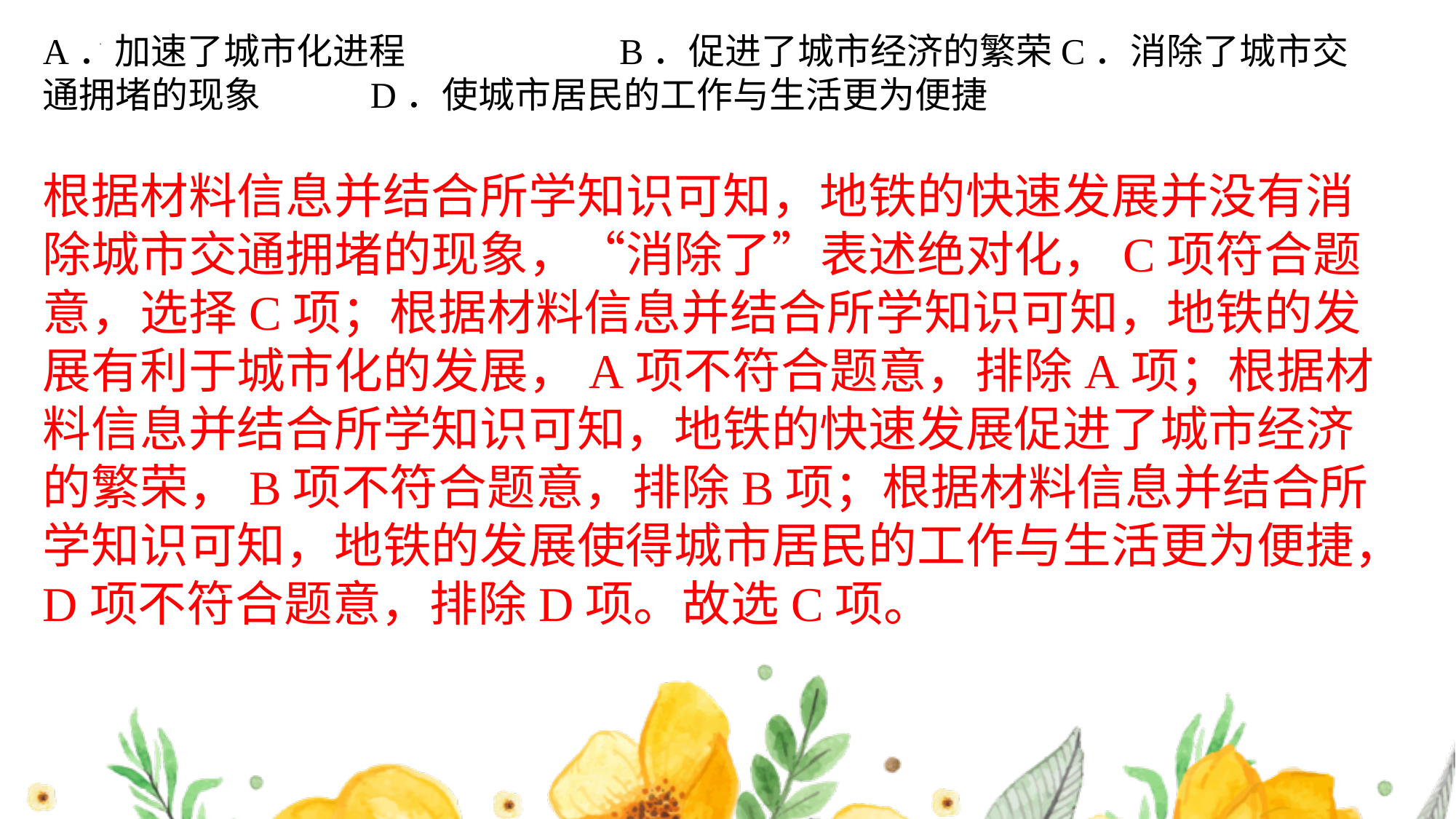

A．加速了城市化进程	                B．促进了城市经济的繁荣C．消除了城市交通拥堵的现象	D．使城市居民的工作与生活更为便捷

根据材料信息并结合所学知识可知，地铁的快速发展并没有消除城市交通拥堵的现象，“消除了”表述绝对化，C项符合题意，选择C项；根据材料信息并结合所学知识可知，地铁的发展有利于城市化的发展，A项不符合题意，排除A项；根据材料信息并结合所学知识可知，地铁的快速发展促进了城市经济的繁荣，B项不符合题意，排除B项；根据材料信息并结合所学知识可知，地铁的发展使得城市居民的工作与生活更为便捷，D项不符合题意，排除D项。故选C项。